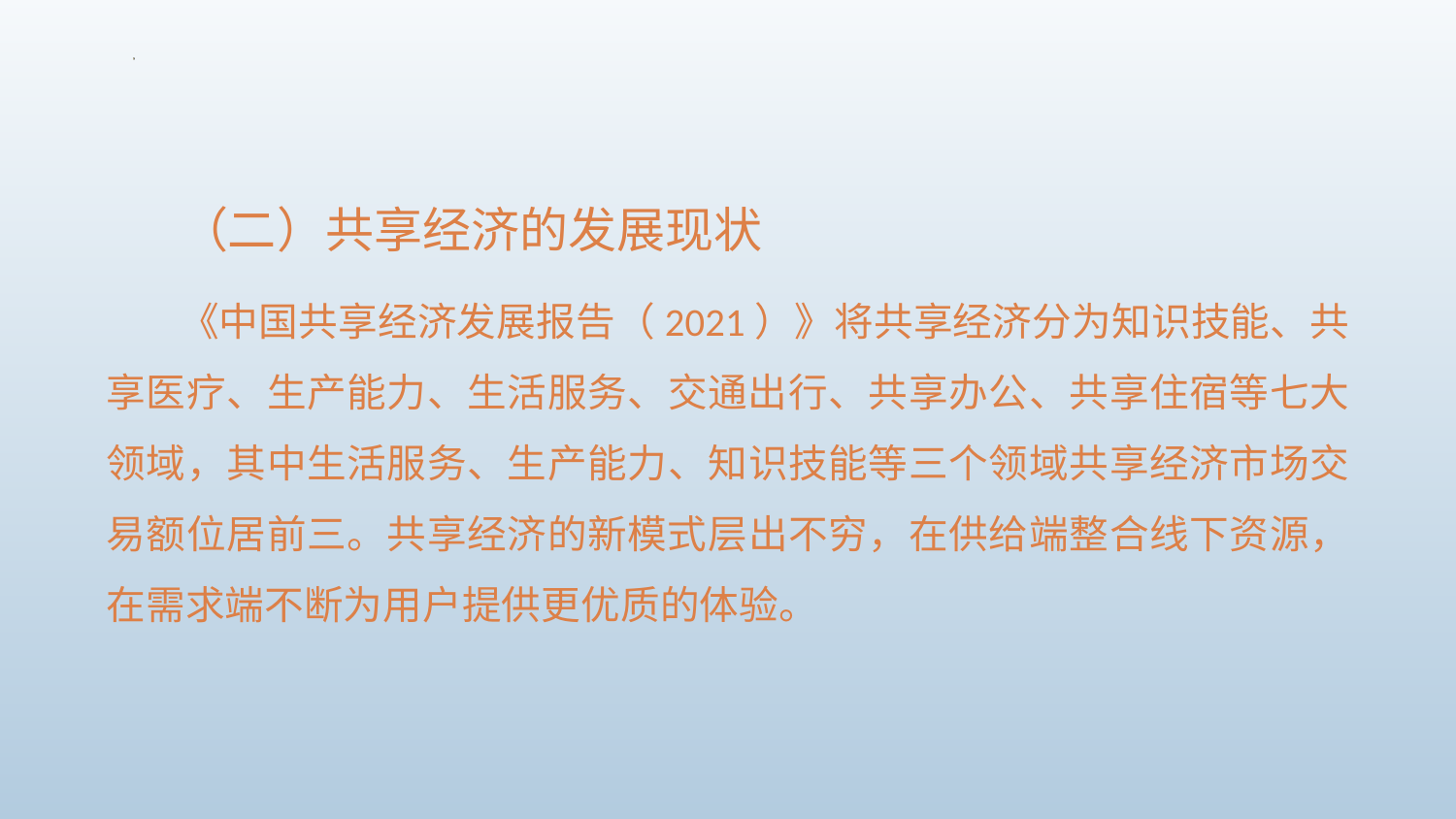

（二）共享经济的发展现状
《中国共享经济发展报告（2021）》将共享经济分为知识技能、共享医疗、生产能力、生活服务、交通出行、共享办公、共享住宿等七大领域，其中生活服务、生产能力、知识技能等三个领域共享经济市场交易额位居前三。共享经济的新模式层出不穷，在供给端整合线下资源，在需求端不断为用户提供更优质的体验。